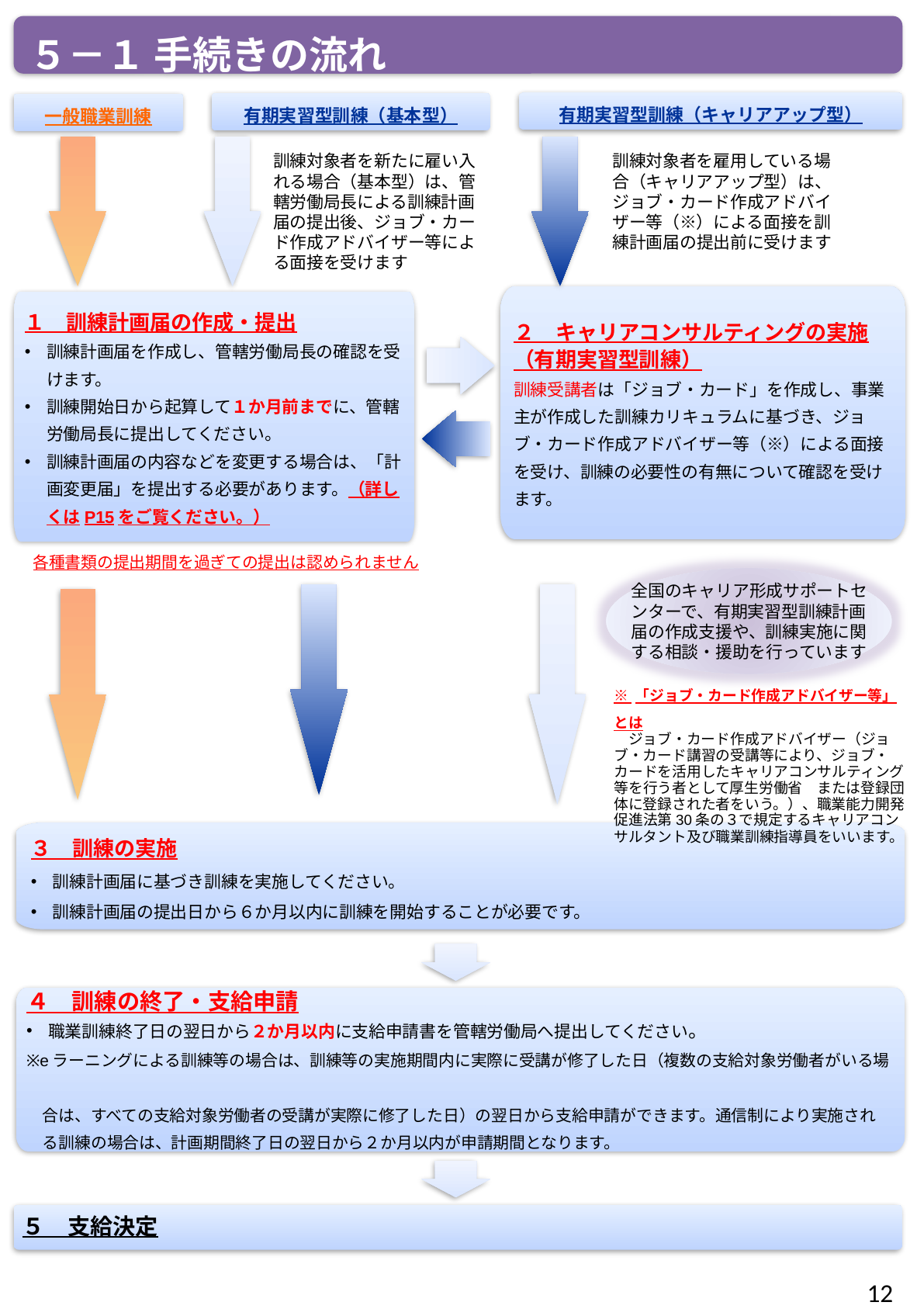

５－１ 手続きの流れ
有期実習型訓練（キャリアアップ型）
有期実習型訓練（基本型）
一般職業訓練

訓練対象者を新たに雇い入れる場合（基本型）は、管轄労働局長による訓練計画届の提出後、ジョブ・カード作成アドバイザー等による面接を受けます
訓練対象者を雇用している場合（キャリアアップ型）は、ジョブ・カード作成アドバイザー等（※）による面接を訓練計画届の提出前に受けます
２　キャリアコンサルティングの実施（有期実習型訓練）
訓練受講者は「ジョブ・カード」を作成し、事業主が作成した訓練カリキュラムに基づき、ジョブ・カード作成アドバイザー等（※）による面接を受け、訓練の必要性の有無について確認を受けます。
１　訓練計画届の作成・提出
訓練計画届を作成し、管轄労働局長の確認を受けます。
訓練開始日から起算して１か月前までに、管轄労働局長に提出してください。
訓練計画届の内容などを変更する場合は、「計画変更届」を提出する必要があります。（詳しくはP15をご覧ください。）

各種書類の提出期間を過ぎての提出は認められません

全国のキャリア形成サポートセンターで、有期実習型訓練計画届の作成支援や、訓練実施に関する相談・援助を行っています

※ 「ジョブ・カード作成アドバイザー等」とは
　ジョブ・カード作成アドバイザー（ジョブ・カード講習の受講等により、ジョブ・カードを活用したキャリアコンサルティング等を行う者として厚生労働省　または登録団体に登録された者をいう。）、職業能力開発促進法第30条の３で規定するキャリアコンサルタント及び職業訓練指導員をいいます。
３　訓練の実施
訓練計画届に基づき訓練を実施してください。
訓練計画届の提出日から６か月以内に訓練を開始することが必要です。

４　訓練の終了・支給申請
職業訓練終了日の翌日から２か月以内に支給申請書を管轄労働局へ提出してください。
※eラーニングによる訓練等の場合は、訓練等の実施期間内に実際に受講が修了した日（複数の支給対象労働者がいる場
　合は、すべての支給対象労働者の受講が実際に修了した日）の翌日から支給申請ができます。通信制により実施され
　る訓練の場合は、計画期間終了日の翌日から２か月以内が申請期間となります。

５　支給決定
12